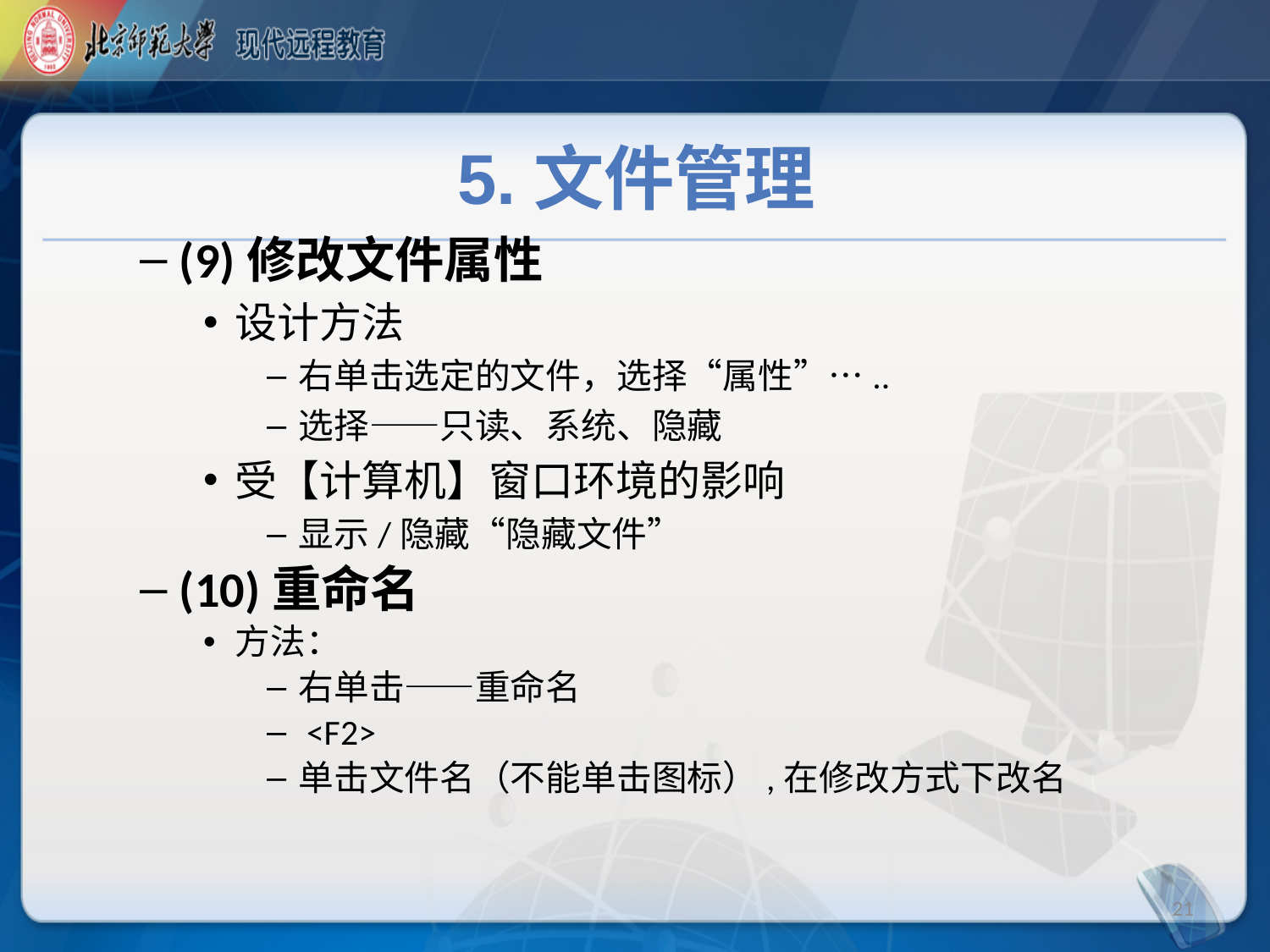

# 5.文件管理
(9)修改文件属性
设计方法
右单击选定的文件，选择“属性”…..
选择——只读、系统、隐藏
受【计算机】窗口环境的影响
显示/隐藏“隐藏文件”
(10)重命名
方法：
右单击——重命名
 <F2>
单击文件名（不能单击图标）,在修改方式下改名
21